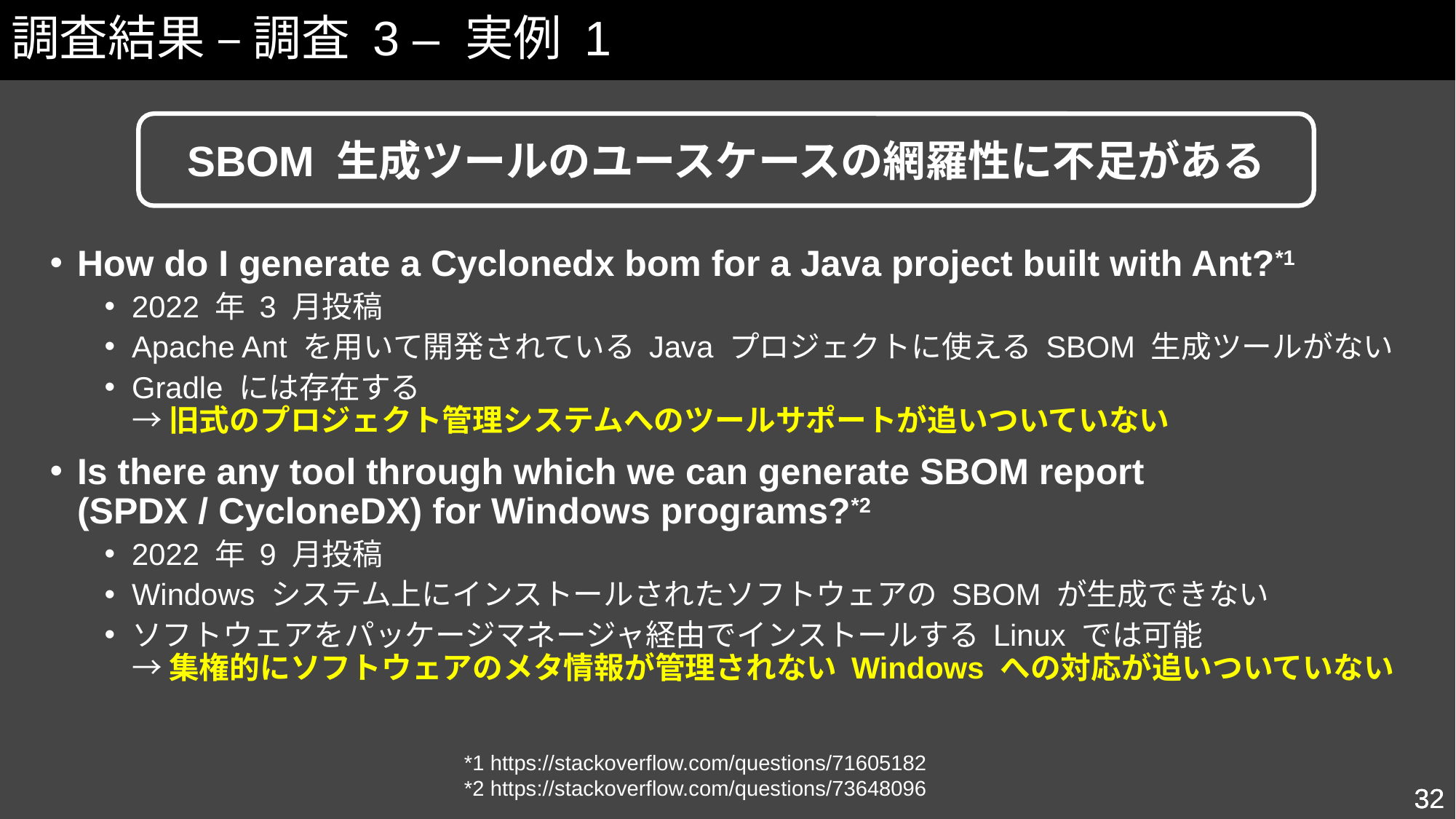

# 調査結果 – 調査 3 – 実例 1
SBOM 生成ツールのユースケースの網羅性に不足がある
How do I generate a Cyclonedx bom for a Java project built with Ant?*1
2022 年 3 月投稿
Apache Ant を用いて開発されている Java プロジェクトに使える SBOM 生成ツールがない
Gradle には存在する
→ 旧式のプロジェクト管理システムへのツールサポートが追いついていない
Is there any tool through which we can generate SBOM report
(SPDX / CycloneDX) for Windows programs?*2
2022 年 9 月投稿
Windows システム上にインストールされたソフトウェアの SBOM が生成できない
ソフトウェアをパッケージマネージャ経由でインストールする Linux では可能
→ 集権的にソフトウェアのメタ情報が管理されない Windows への対応が追いついていない
*1 https://stackoverflow.com/questions/71605182
*2 https://stackoverflow.com/questions/73648096